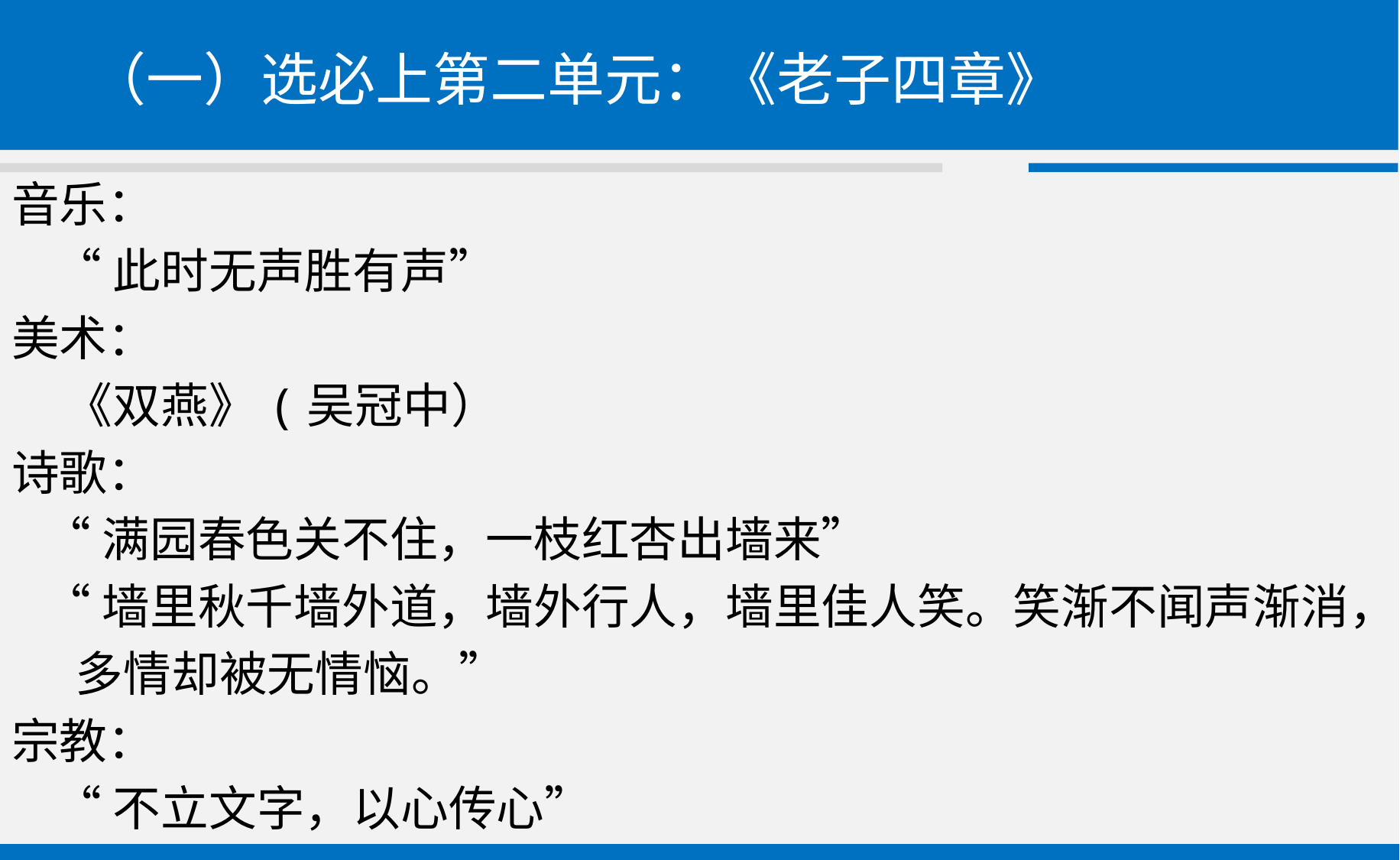

# （一）选必上第二单元：《老子四章》
音乐：
    “此时无声胜有声”
美术：
    《双燕》(吴冠中）
诗歌：
   “满园春色关不住，一枝红杏出墙来”
   “墙里秋千墙外道，墙外行人，墙里佳人笑。笑渐不闻声渐消，
     多情却被无情恼。”
宗教：
    “不立文字，以心传心”